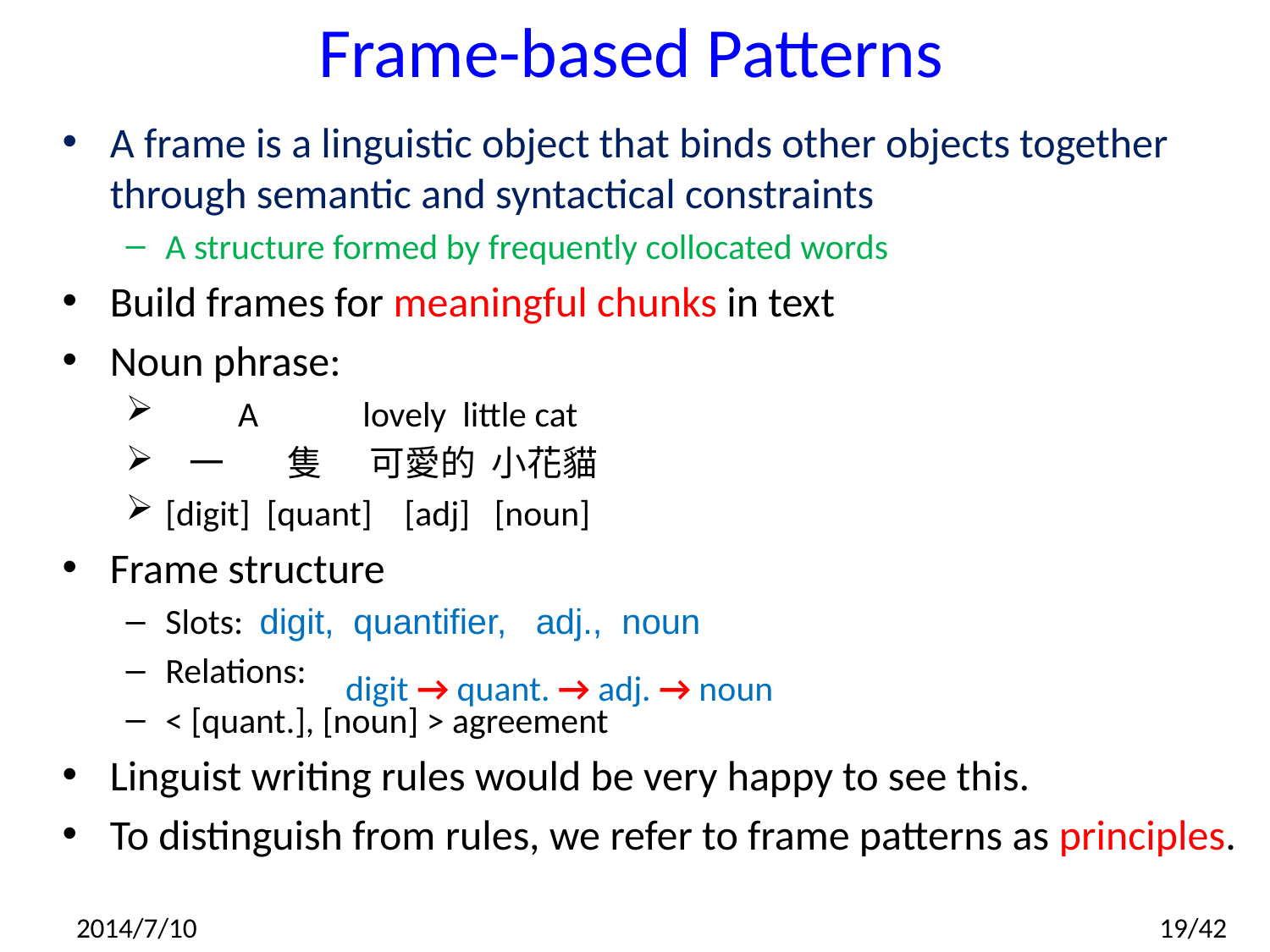

# Frame-based Patterns
A frame is a linguistic object that binds other objects together through semantic and syntactical constraints
A structure formed by frequently collocated words
Build frames for meaningful chunks in text
Noun phrase:
         A             lovely  little cat
  一        隻      可愛的  小花貓
[digit]  [quant]    [adj]   [noun]
Frame structure
Slots:  digit,  quantifier,   adj.,  noun
Relations:
< [quant.], [noun] > agreement
Linguist writing rules would be very happy to see this.
To distinguish from rules, we refer to frame patterns as principles.

digit → quant. → adj. → noun
2014/7/10
19/42